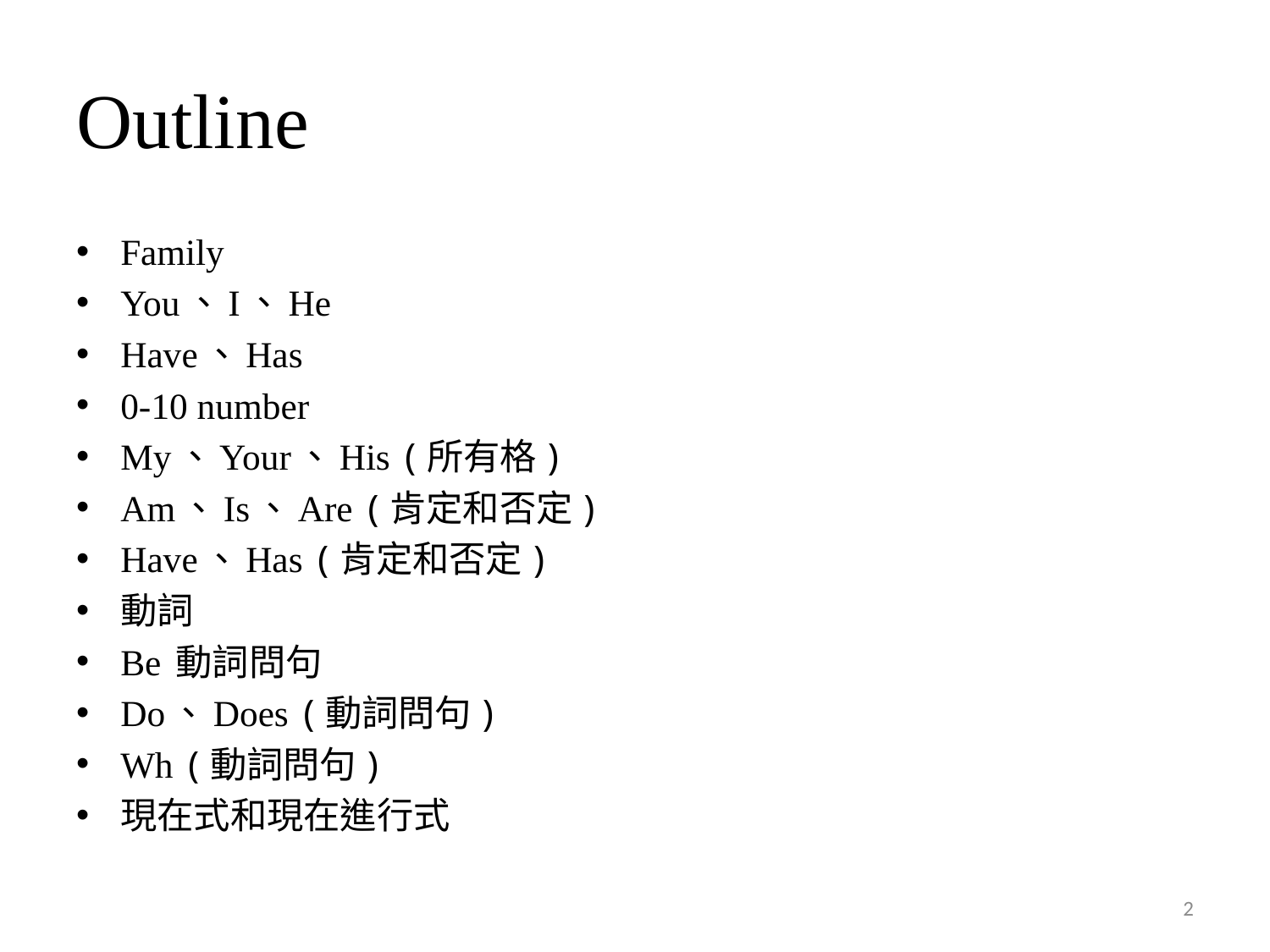

# Outline
Family
You、I、He
Have、Has
0-10 number
My、Your、His (所有格)
Am、Is、Are (肯定和否定)
Have、Has (肯定和否定)
動詞
Be 動詞問句
Do、Does (動詞問句)
Wh (動詞問句)
現在式和現在進行式
2